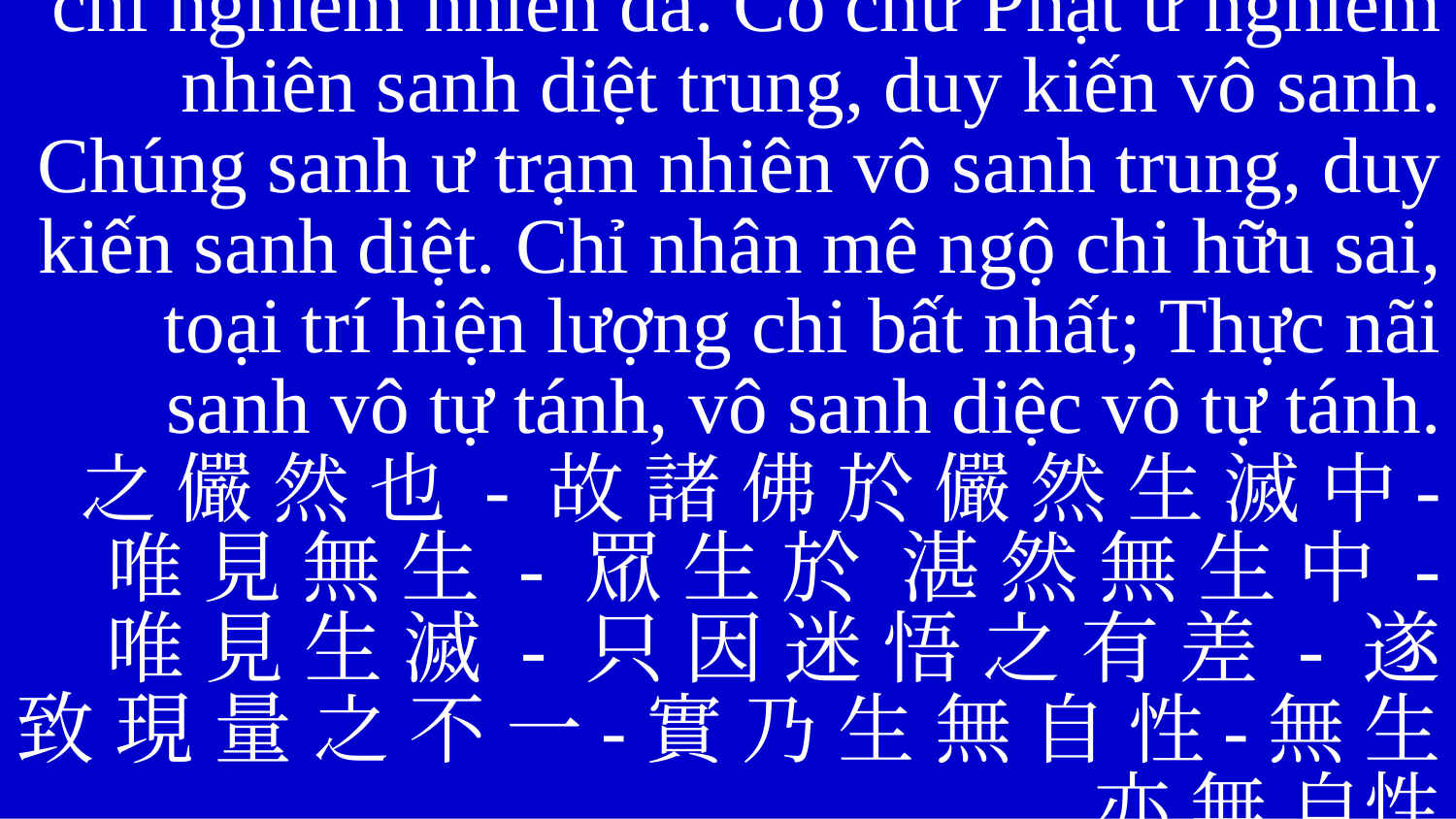

chi nghiễm nhiên dã. Cố chư Phật ư nghiễm nhiên sanh diệt trung, duy kiến vô sanh. Chúng sanh ư trạm nhiên vô sanh trung, duy kiến sanh diệt. Chỉ nhân mê ngộ chi hữu sai, toại trí hiện lượng chi bất nhất; Thực nãi sanh vô tự tánh, vô sanh diệc vô tự tánh.
之 儼 然 也 - 故 諸 佛 於 儼 然 生 滅 中- 唯 見 無 生 - 眾 生 於  湛 然 無 生 中 - 唯 見 生 滅 - 只 因 迷 悟 之 有 差 - 遂 致 現 量 之 不 一-實 乃 生 無 自 性-無 生 亦 無 自性